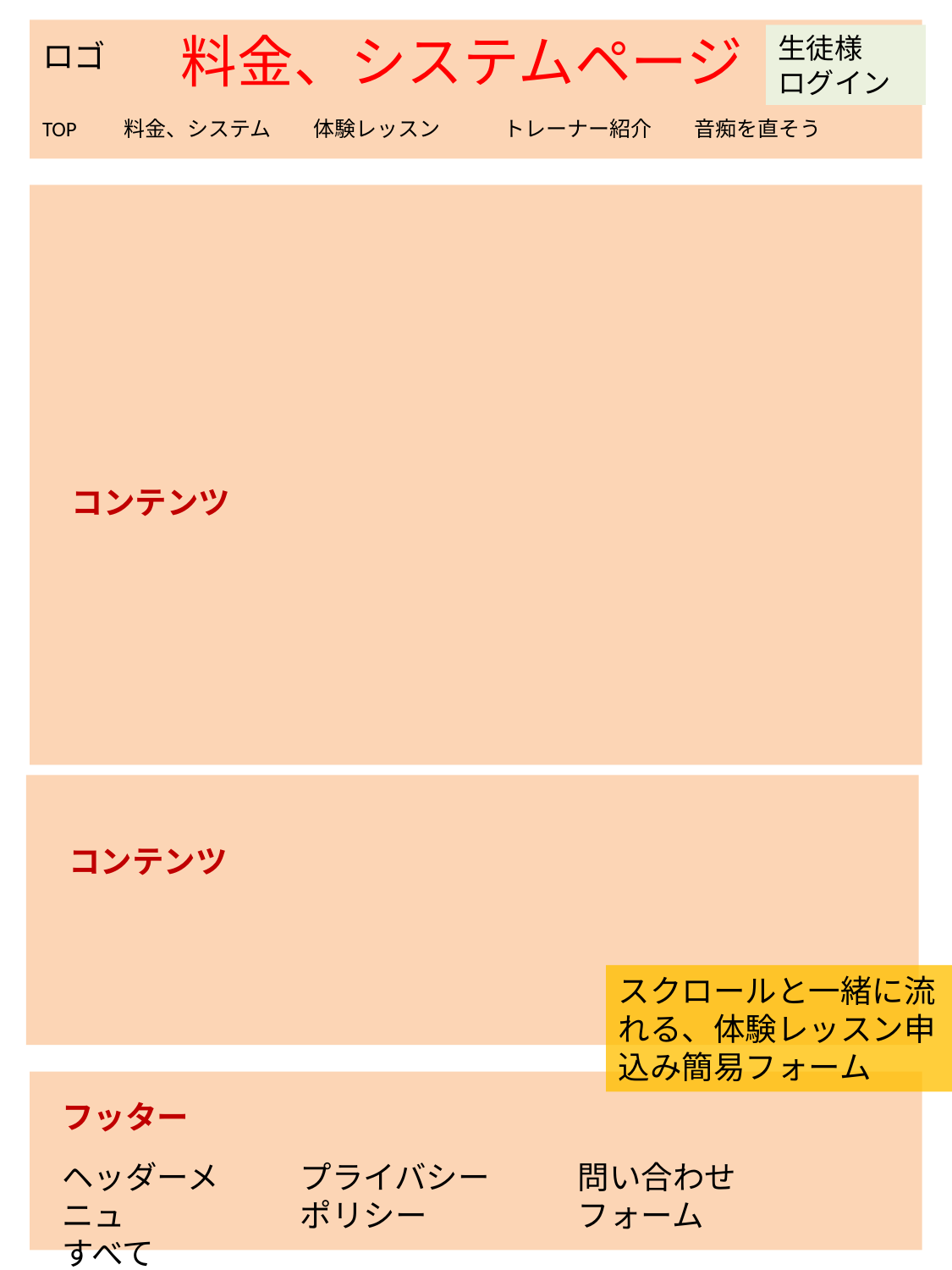

料金、システムページ
生徒様
ログイン
ロゴ
TOP　　料金、システム　　体験レッスン　　　トレーナー紹介　　音痴を直そう

コンテンツ

コンテンツ
スクロールと一緒に流れる、体験レッスン申込み簡易フォーム

フッター

ヘッダーメニュ
すべて
プライバシーポリシー
問い合わせフォーム